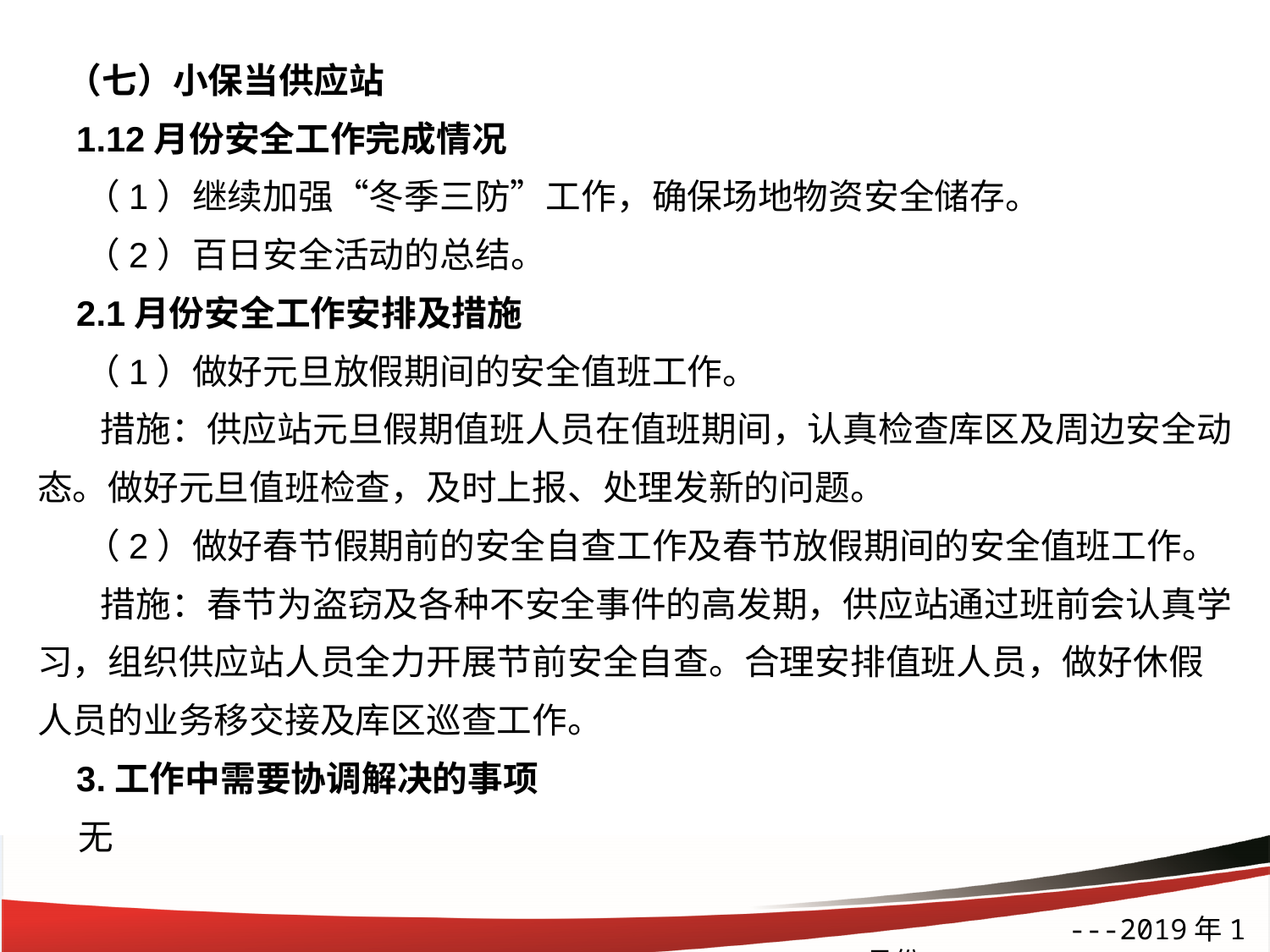

（七）小保当供应站
    1.12月份安全工作完成情况
     （1）继续加强“冬季三防”工作，确保场地物资安全储存。
     （2）百日安全活动的总结。
    2.1月份安全工作安排及措施
     （1）做好元旦放假期间的安全值班工作。
       措施：供应站元旦假期值班人员在值班期间，认真检查库区及周边安全动态。做好元旦值班检查，及时上报、处理发新的问题。
     （2）做好春节假期前的安全自查工作及春节放假期间的安全值班工作。
       措施：春节为盗窃及各种不安全事件的高发期，供应站通过班前会认真学习，组织供应站人员全力开展节前安全自查。合理安排值班人员，做好休假人员的业务移交接及库区巡查工作。
    3.工作中需要协调解决的事项
    无